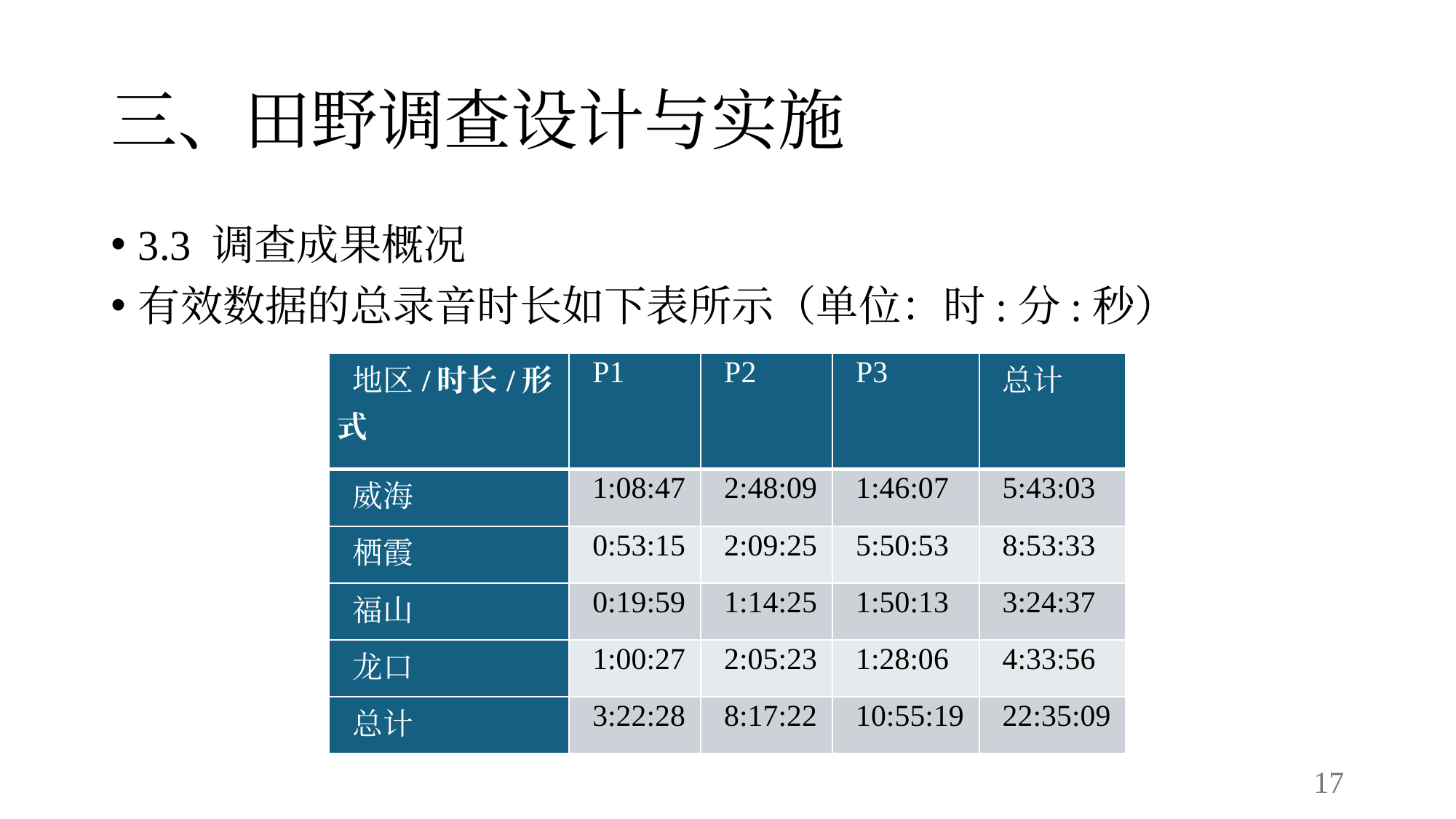

# 三、田野调查设计与实施
3.3 调查成果概况
有效数据的总录音时长如下表所示（单位：时:分:秒）
| 地区/时长/形式 | P1 | P2 | P3 | 总计 |
| --- | --- | --- | --- | --- |
| 威海 | 1:08:47 | 2:48:09 | 1:46:07 | 5:43:03 |
| 栖霞 | 0:53:15 | 2:09:25 | 5:50:53 | 8:53:33 |
| 福山 | 0:19:59 | 1:14:25 | 1:50:13 | 3:24:37 |
| 龙口 | 1:00:27 | 2:05:23 | 1:28:06 | 4:33:56 |
| 总计 | 3:22:28 | 8:17:22 | 10:55:19 | 22:35:09 |
17